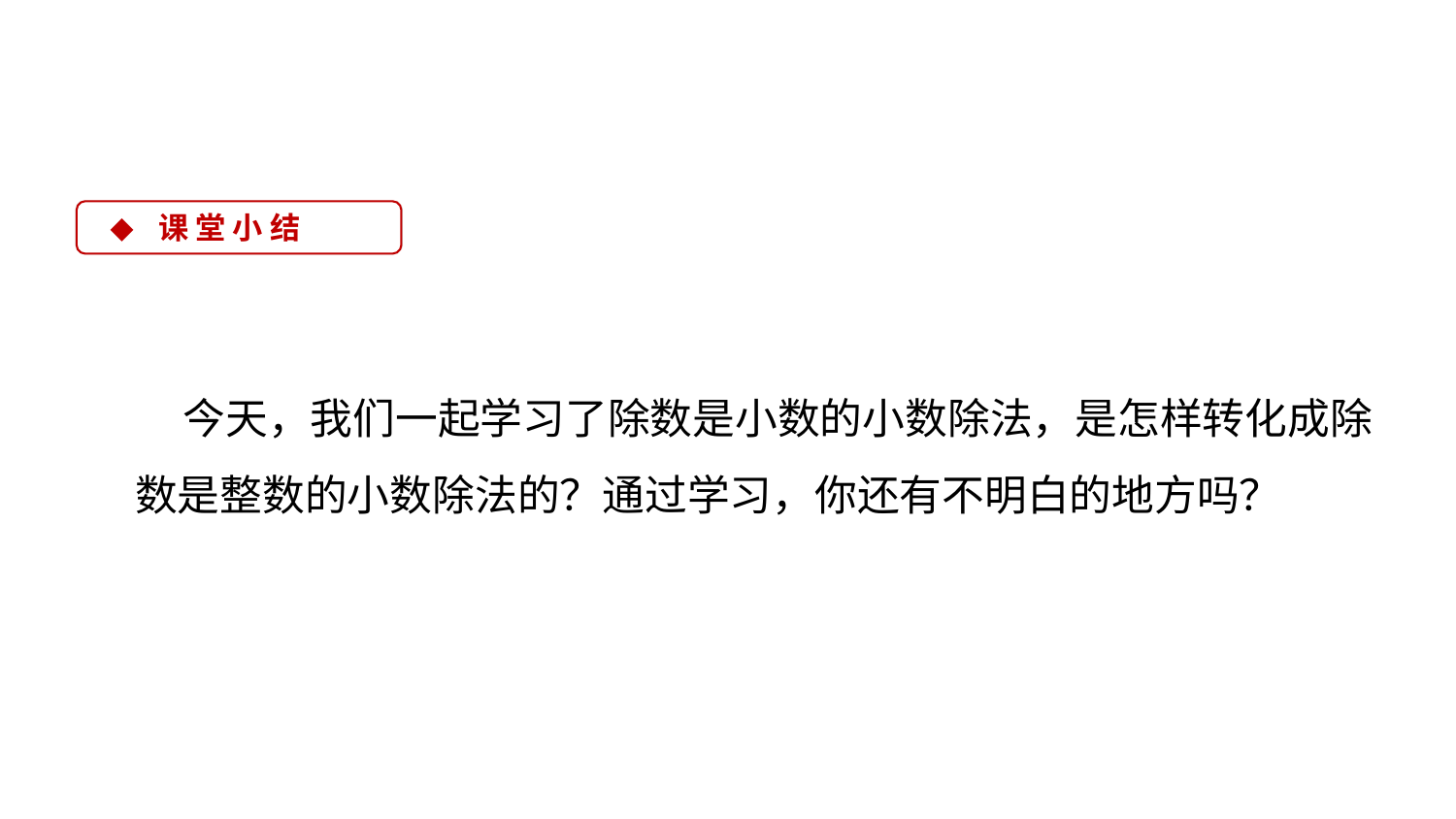

课 堂 小 结
    今天，我们一起学习了除数是小数的小数除法，是怎样转化成除数是整数的小数除法的？通过学习，你还有不明白的地方吗？